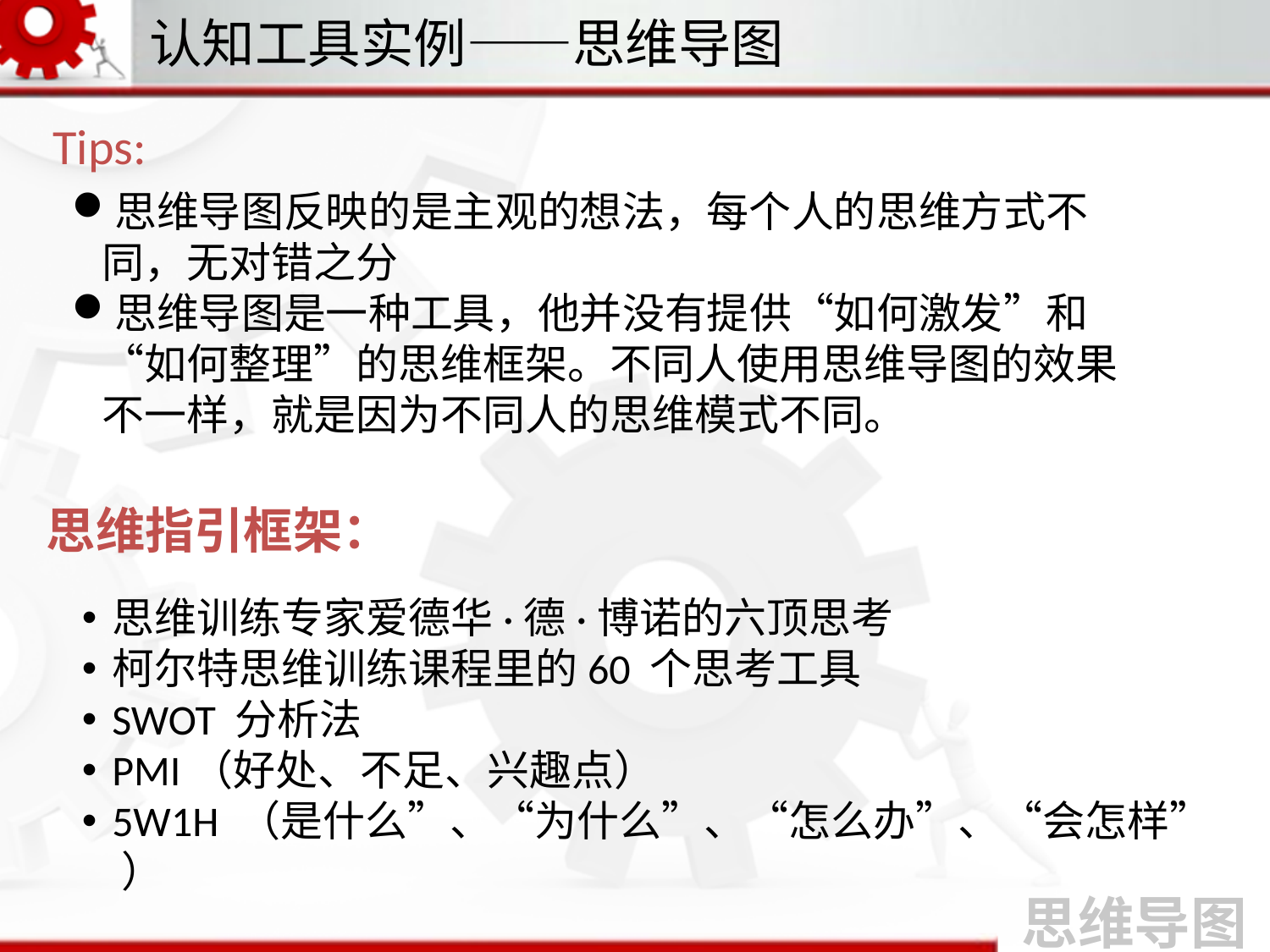

认知工具实例——思维导图
Tips:
思维导图反映的是主观的想法，每个人的思维方式不同，无对错之分
思维导图是一种工具，他并没有提供“如何激发”和“如何整理”的思维框架。不同人使用思维导图的效果不一样，就是因为不同人的思维模式不同。

思维指引框架：
思维训练专家爱德华·德·博诺的六顶思考
柯尔特思维训练课程里的60 个思考工具
SWOT 分析法
PMI（好处、不足、兴趣点）
5W1H （是什么”、“为什么”、“怎么办”、“会怎样” ）

思维导图